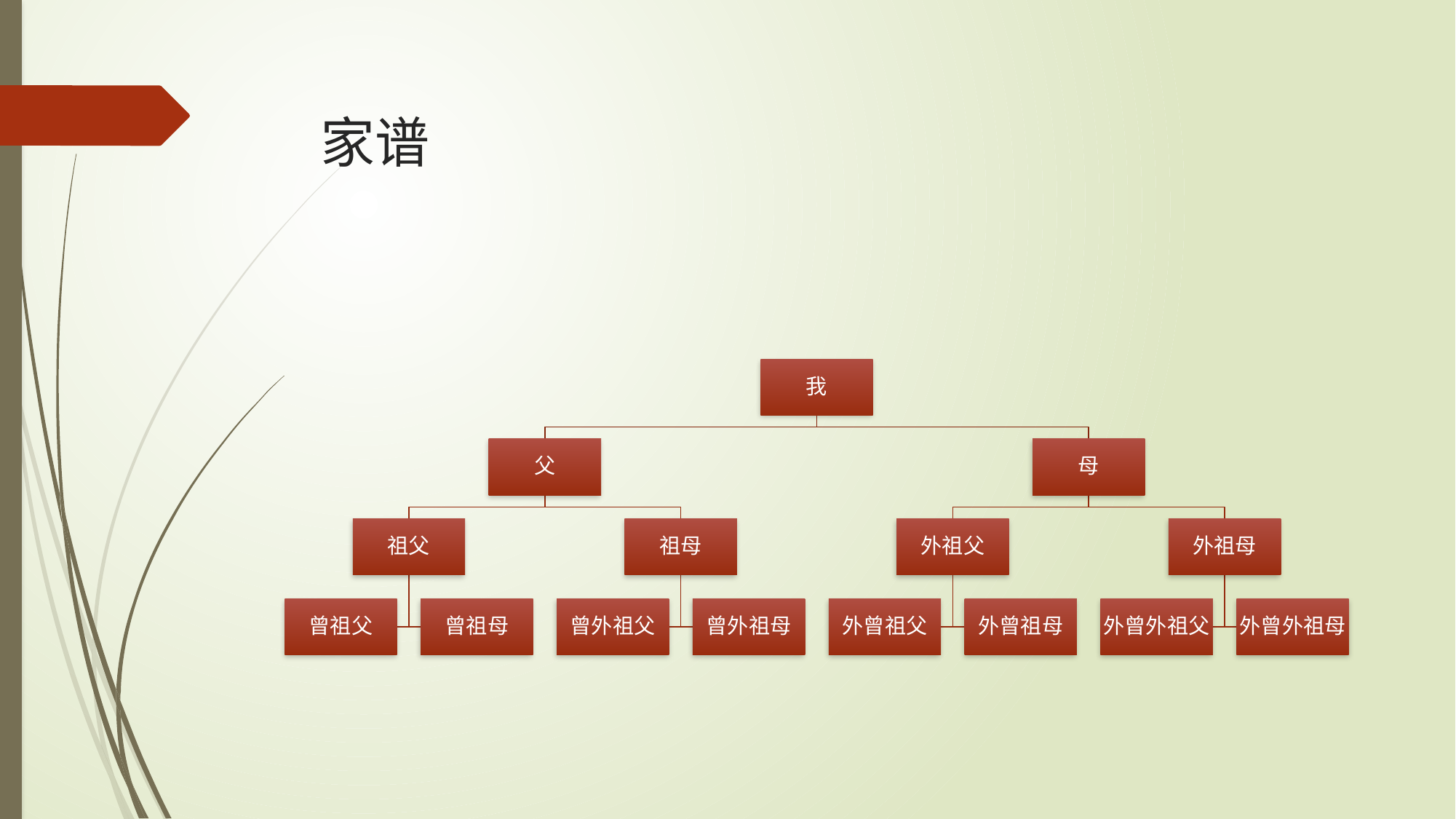

# 家谱
我
父
祖父
曾祖父
曾祖母
祖母
曾外祖父
曾外祖母
母
外祖父
外曾祖父
外曾祖母
外祖母
外曾外祖父
外曾外祖母